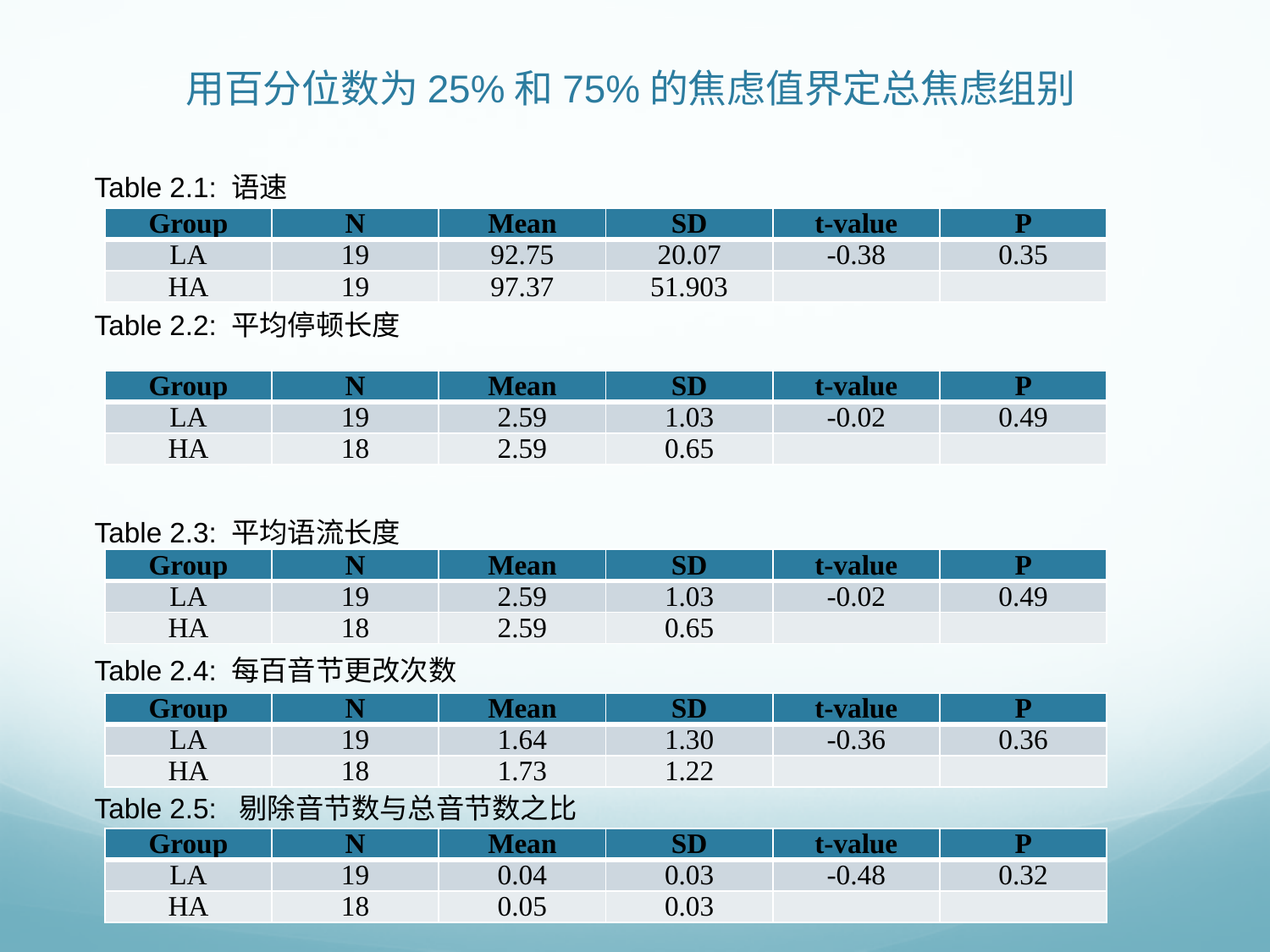

# 用百分位数为25%和75%的焦虑值界定总焦虑组别

   Table 2.1: 语速

   Table 2.2: 平均停顿长度

   Table 2.3: 平均语流长度

   Table 2.4: 每百音节更改次数

   Table 2.5:  剔除音节数与总音节数之比

| Group | N | Mean | SD | t-value | P |
| --- | --- | --- | --- | --- | --- |
| LA | 19 | 92.75 | 20.07 | -0.38 | 0.35 |
| HA | 19 | 97.37 | 51.903 |  |  |
| Group | N | Mean | SD | t-value | P |
| --- | --- | --- | --- | --- | --- |
| LA | 19 | 2.59 | 1.03 | -0.02 | 0.49 |
| HA | 18 | 2.59 | 0.65 |  |  |
| Group | N | Mean | SD | t-value | P |
| --- | --- | --- | --- | --- | --- |
| LA | 19 | 2.59 | 1.03 | -0.02 | 0.49 |
| HA | 18 | 2.59 | 0.65 |  |  |
| Group | N | Mean | SD | t-value | P |
| --- | --- | --- | --- | --- | --- |
| LA | 19 | 1.64 | 1.30 | -0.36 | 0.36 |
| HA | 18 | 1.73 | 1.22 |  |  |
| Group | N | Mean | SD | t-value | P |
| --- | --- | --- | --- | --- | --- |
| LA | 19 | 0.04 | 0.03 | -0.48 | 0.32 |
| HA | 18 | 0.05 | 0.03 |  |  |